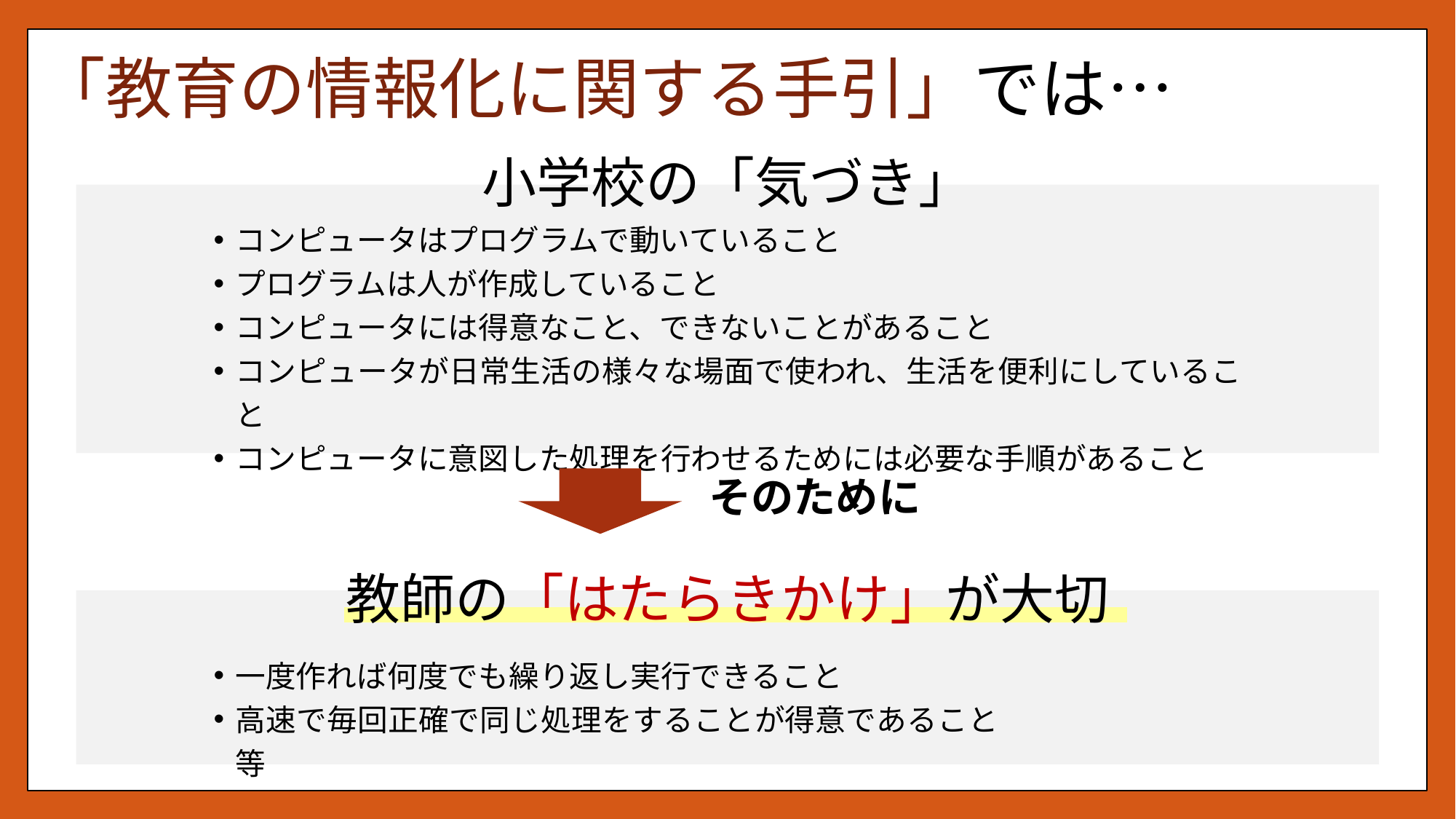

# 「教育の情報化に関する手引」では…
小学校の「気づき」

コンピュータはプログラムで動いていること
プログラムは人が作成していること
コンピュータには得意なこと、できないことがあること
コンピュータが日常生活の様々な場面で使われ、生活を便利にしていること
コンピュータに意図した処理を行わせるためには必要な手順があること
そのために

教師の「はたらきかけ」が大切

一度作れば何度でも繰り返し実行できること
高速で毎回正確で同じ処理をすることが得意であること　等